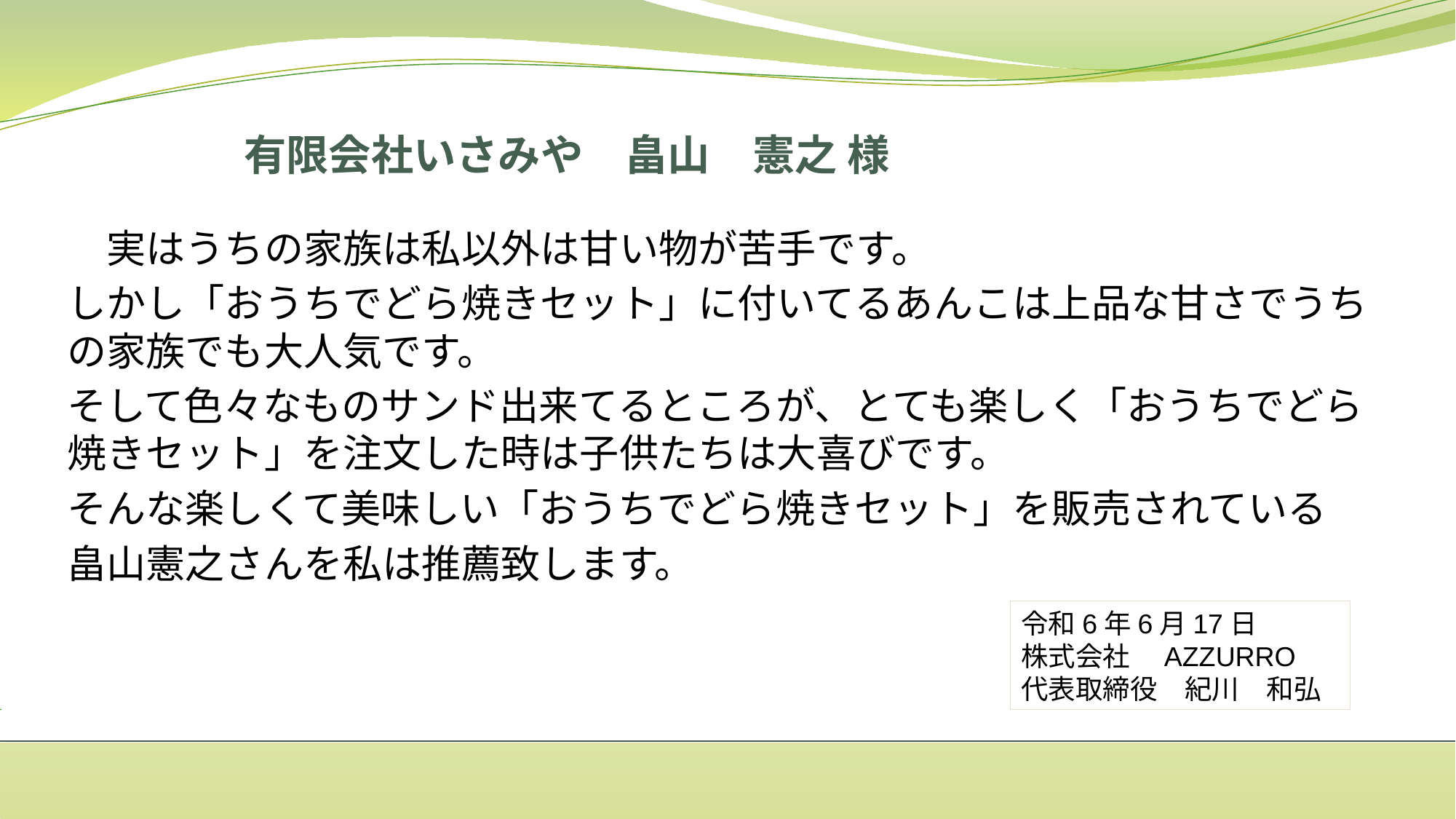

# 有限会社いさみや　畠山　憲之 様
　実はうちの家族は私以外は甘い物が苦手です。
しかし「おうちでどら焼きセット」に付いてるあんこは上品な甘さでうちの家族でも大人気です。
そして色々なものサンド出来てるところが、とても楽しく「おうちでどら焼きセット」を注文した時は子供たちは大喜びです。
そんな楽しくて美味しい「おうちでどら焼きセット」を販売されている
畠山憲之さんを私は推薦致します。
令和6年6月17日
株式会社　AZZURRO
代表取締役　紀川　和弘